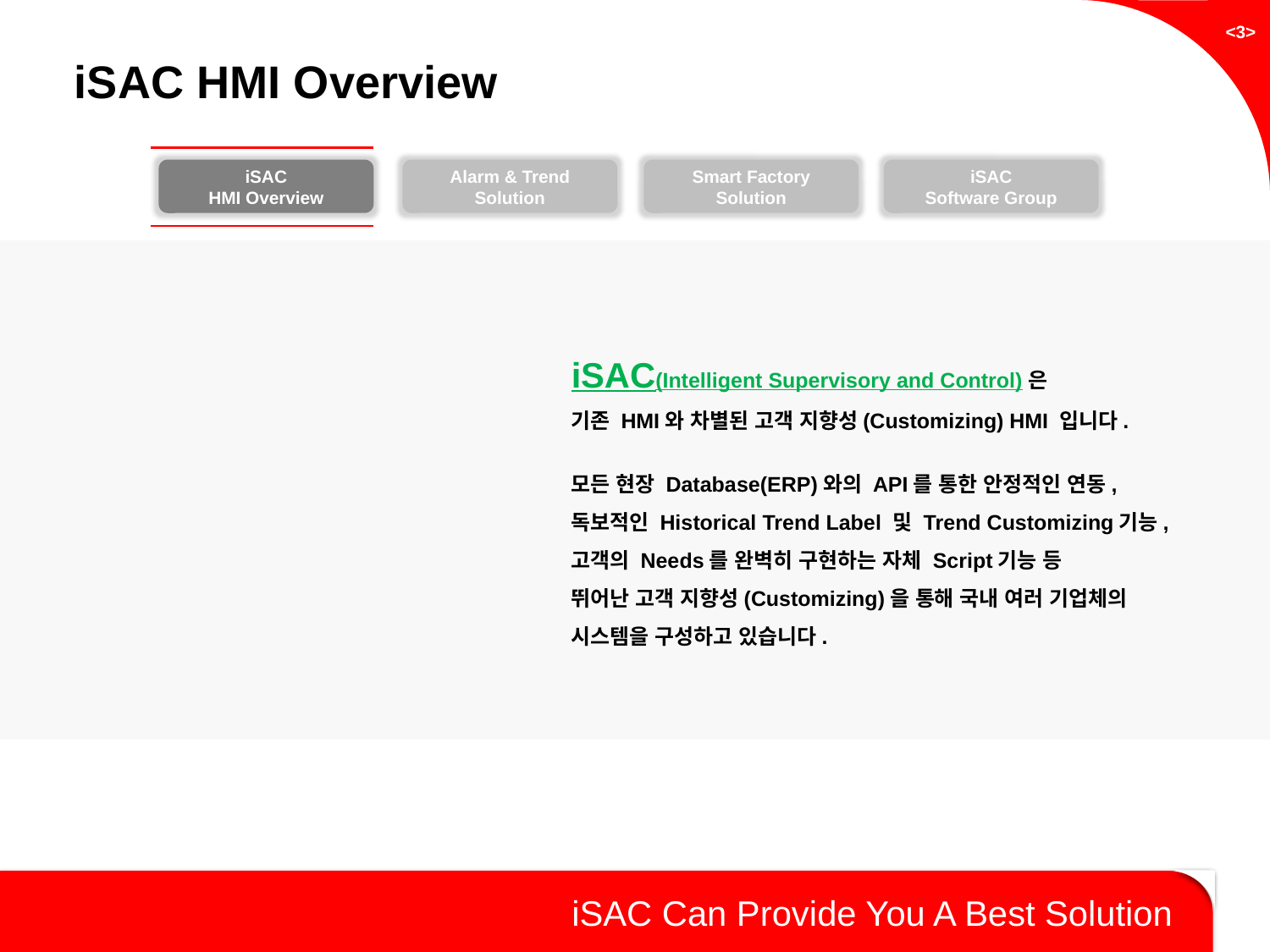

<3>
iSAC HMI Overview
iSAC
HMI Overview
Alarm & Trend Solution
Smart Factory
Solution
iSAC
Software Group

iSAC(Intelligent Supervisory and Control)은
기존 HMI와 차별된 고객 지향성(Customizing) HMI 입니다.

모든 현장 Database(ERP)와의 API를 통한 안정적인 연동,
독보적인 Historical Trend Label 및 Trend Customizing기능,
고객의 Needs를 완벽히 구현하는 자체 Script기능 등
뛰어난 고객 지향성(Customizing)을 통해 국내 여러 기업체의
시스템을 구성하고 있습니다.

iSAC Can Provide You A Best Solution